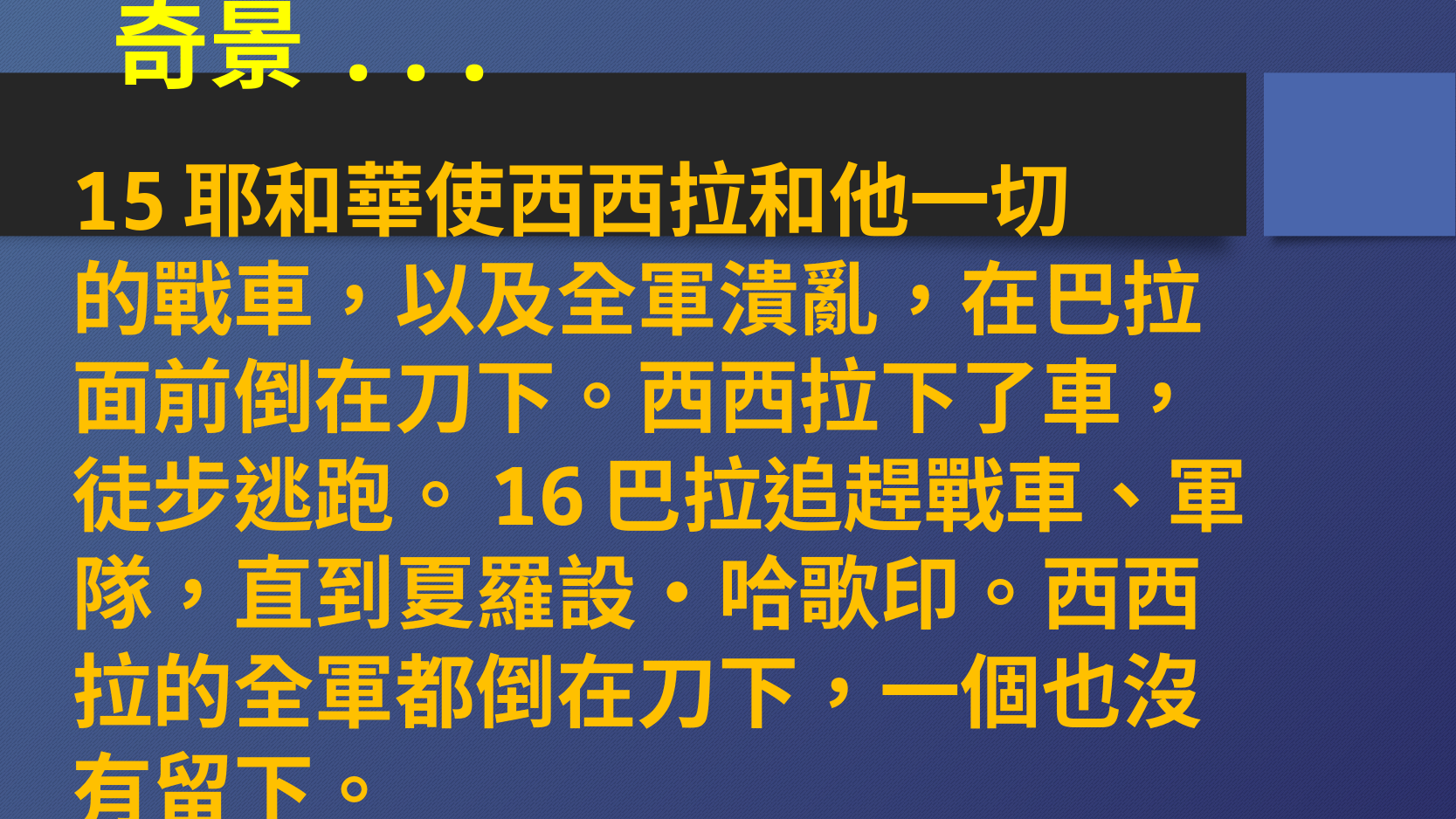

# 奇景...
15耶和華使西西拉和他一切
的戰車，以及全軍潰亂，在巴拉
面前倒在刀下。西西拉下了車，
徒步逃跑。16巴拉追趕戰車、軍
隊，直到夏羅設‧哈歌印。西西
拉的全軍都倒在刀下，一個也沒
有留下。